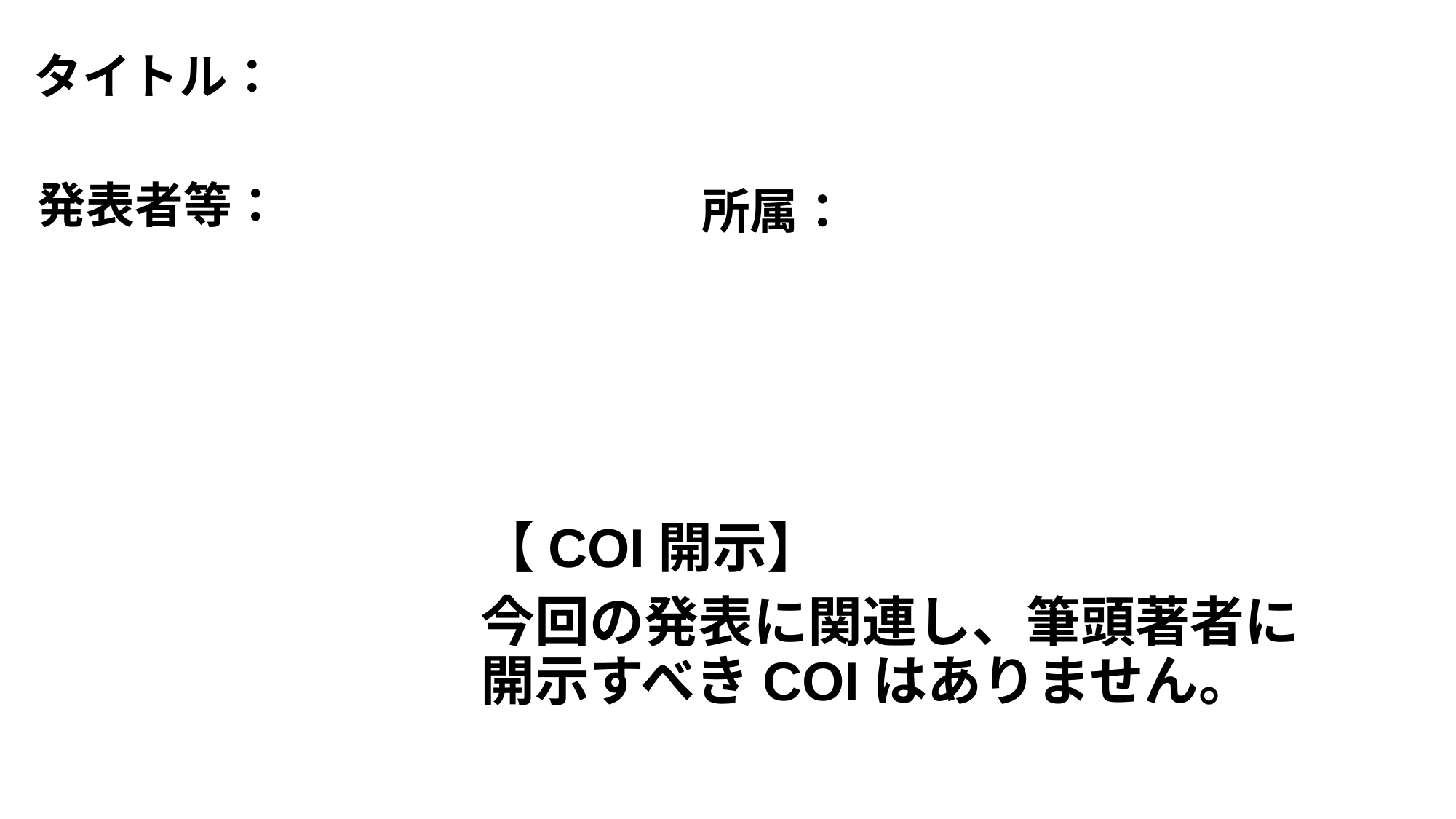

タイトル：
発表者等：
所属：
【COI開示】
今回の発表に関連し、筆頭著者に開示すべきCOIはありません。